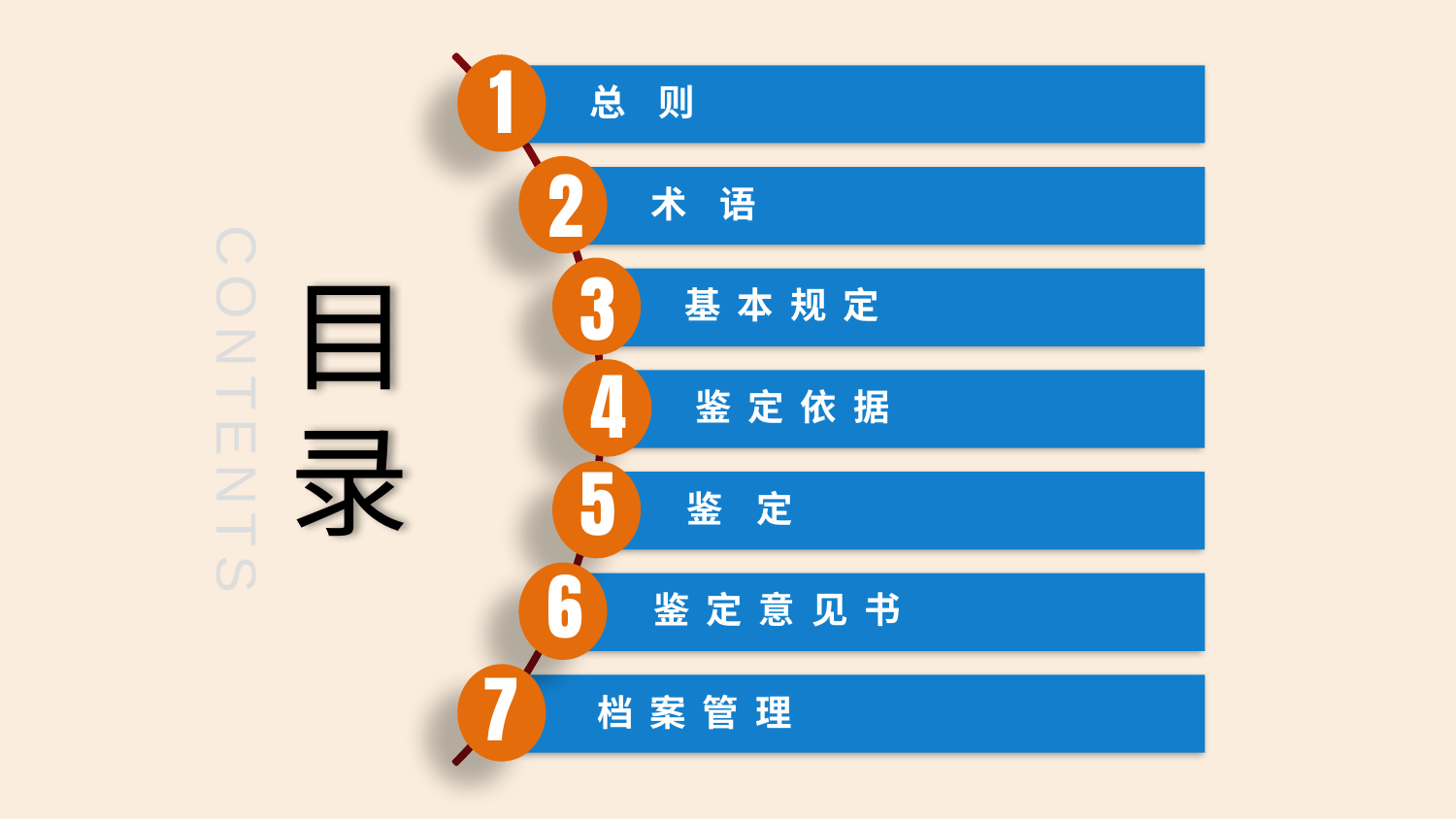

1

2

3
4

5

6

7

    总    则
目
录
CONTENTS
    术    语
    基  本  规  定
    鉴  定  依  据
    鉴    定
    鉴  定  意  见  书
    档  案  管  理